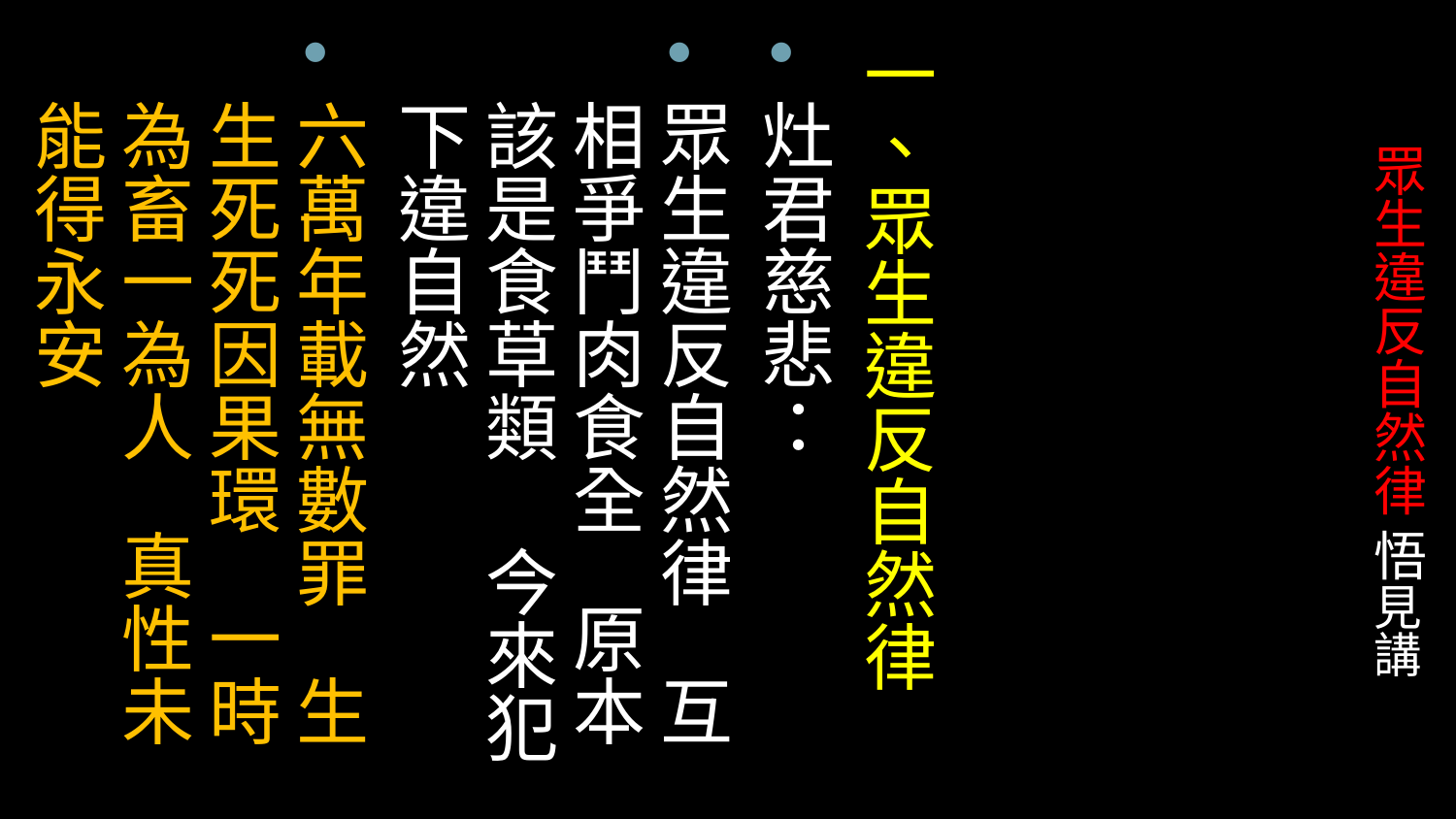

一、眾生違反自然律
灶君慈悲：
眾生違反自然律    互相爭鬥肉食全    原本該是食草類     今來犯下違自然
六萬年載無數罪    生生死死因果環    一時為畜一為人    真性未能得永安
# 眾生違反自然律 悟見講